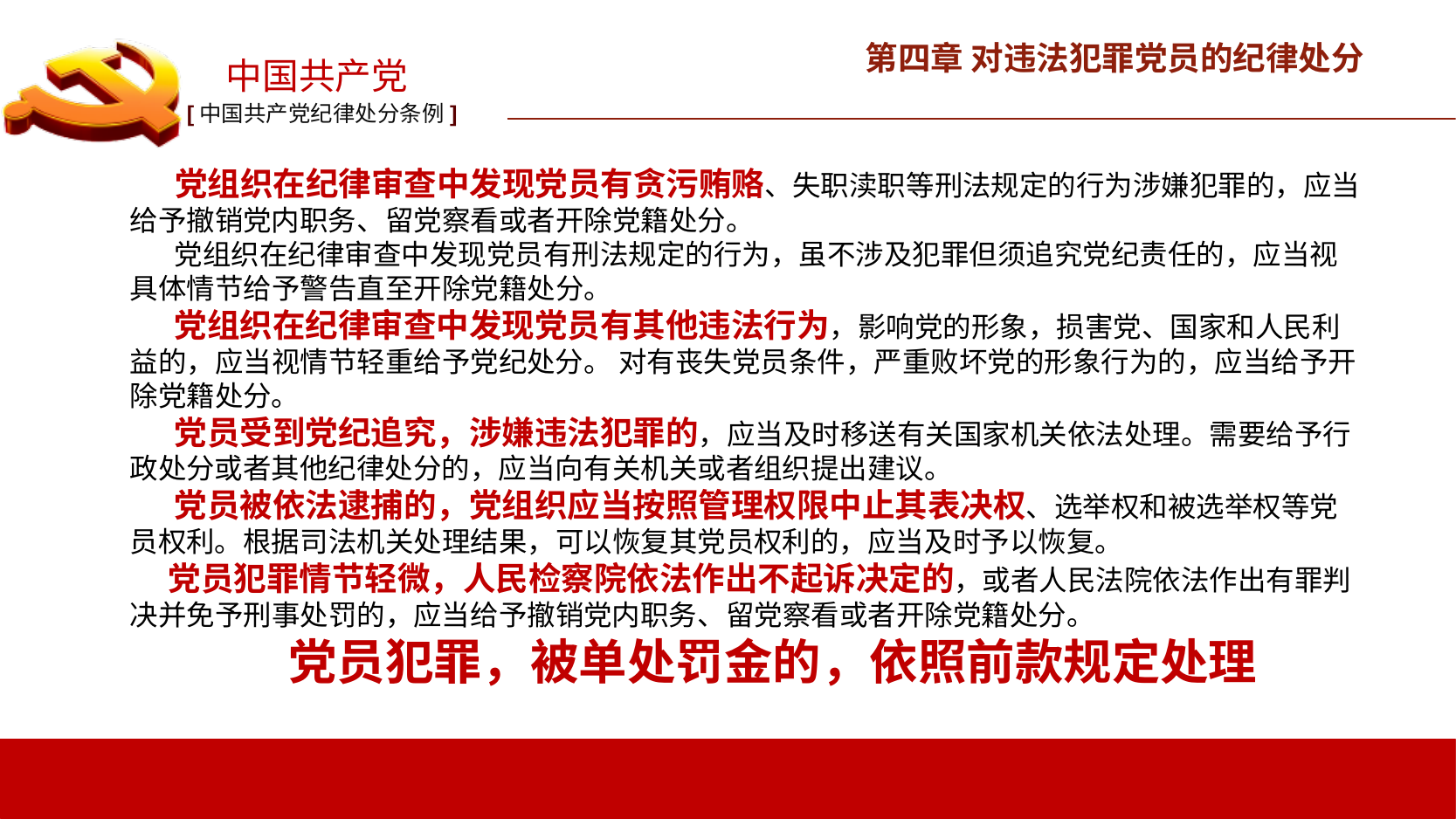

第四章 对违法犯罪党员的纪律处分
     党组织在纪律审查中发现党员有贪污贿赂、失职渎职等刑法规定的行为涉嫌犯罪的，应当给予撤销党内职务、留党察看或者开除党籍处分。
      党组织在纪律审查中发现党员有刑法规定的行为，虽不涉及犯罪但须追究党纪责任的，应当视具体情节给予警告直至开除党籍处分。
      党组织在纪律审查中发现党员有其他违法行为，影响党的形象，损害党、国家和人民利益的，应当视情节轻重给予党纪处分。 对有丧失党员条件，严重败坏党的形象行为的，应当给予开除党籍处分。
      党员受到党纪追究，涉嫌违法犯罪的，应当及时移送有关国家机关依法处理。需要给予行政处分或者其他纪律处分的，应当向有关机关或者组织提出建议。
      党员被依法逮捕的，党组织应当按照管理权限中止其表决权、选举权和被选举权等党员权利。根据司法机关处理结果，可以恢复其党员权利的，应当及时予以恢复。
     党员犯罪情节轻微，人民检察院依法作出不起诉决定的，或者人民法院依法作出有罪判决并免予刑事处罚的，应当给予撤销党内职务、留党察看或者开除党籍处分。
                        党员犯罪，被单处罚金的，依照前款规定处理